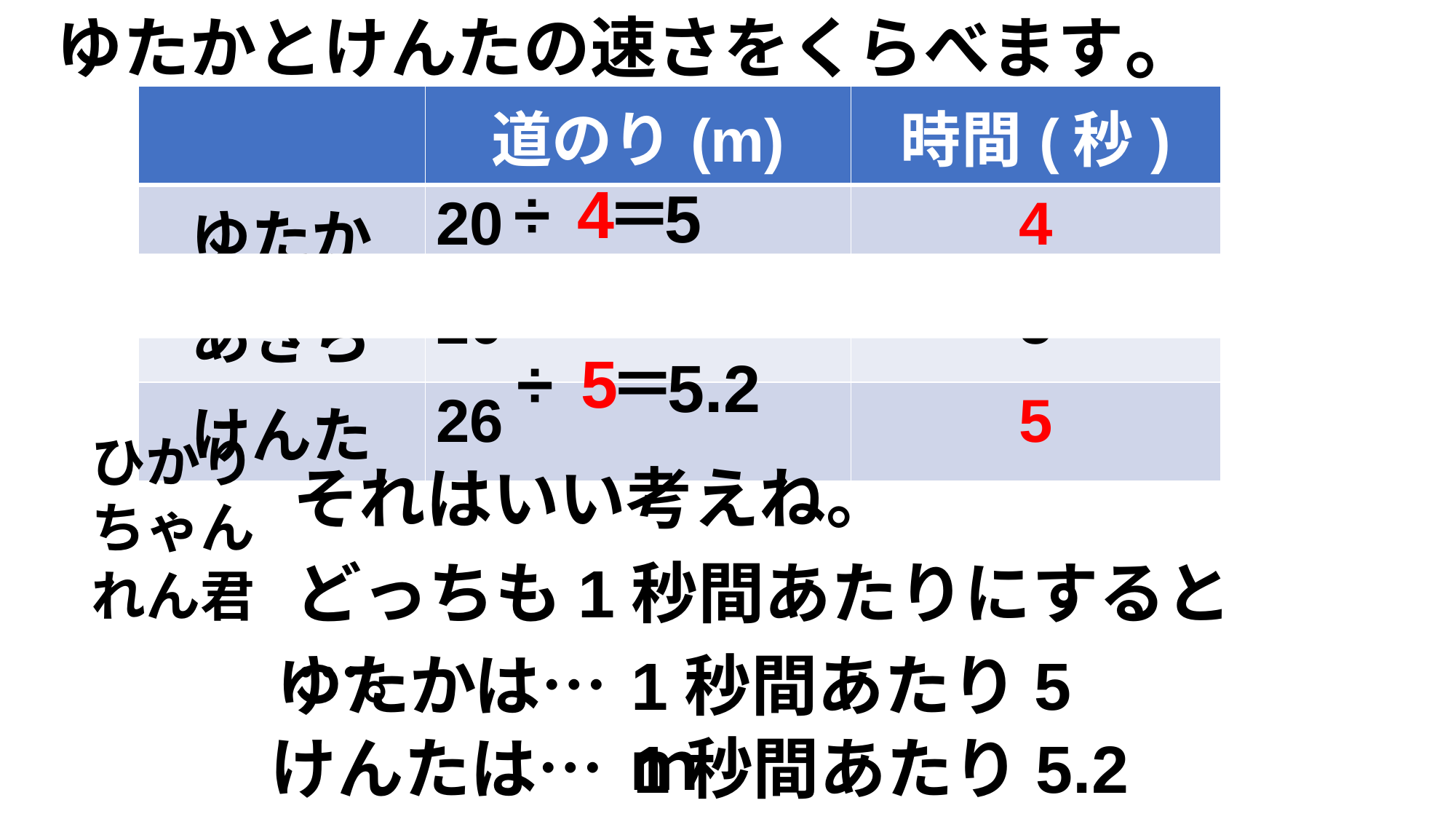

ゆたかとけんたの速さをくらべます。
|  | 道のり(m) | 時間(秒) |
| --- | --- | --- |
| ゆたか | 20 | 4 |
| あきら | 20 | 5 |
| けんた | 26 | 5 |
÷
4
＝
5

÷
5
＝
5.2
ひかりちゃん
それはいい考えね。
どっちも1秒間あたりにすると…。
れん君
ゆたかは…
1秒間あたり5ｍ
けんたは…
1秒間あたり5.2ｍ